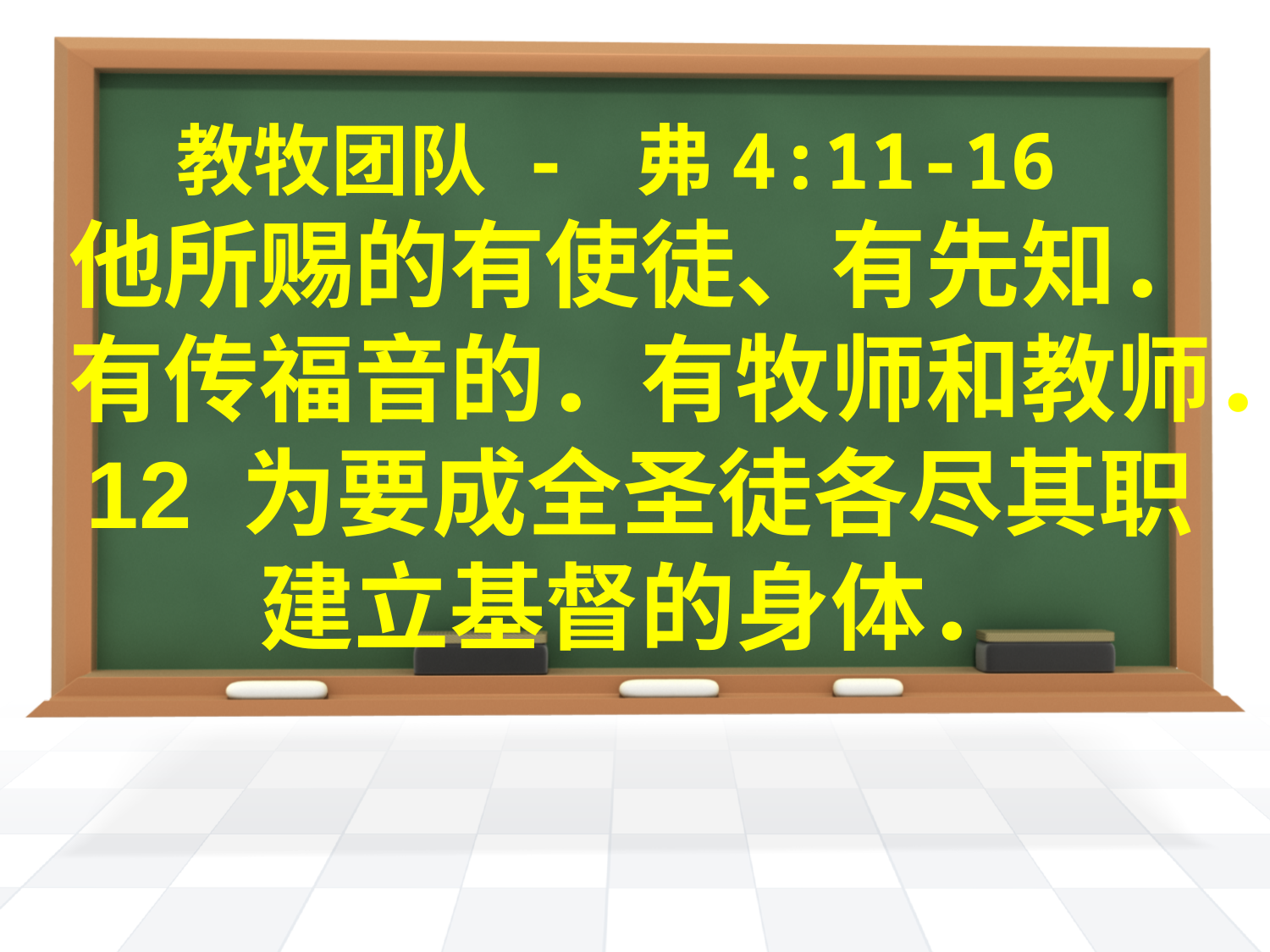

教牧团队 - 弗4:11-16
他所赐的有使徒、有先知．有传福音的．有牧师和教师．12 为要成全圣徒各尽其职建立基督的身体．